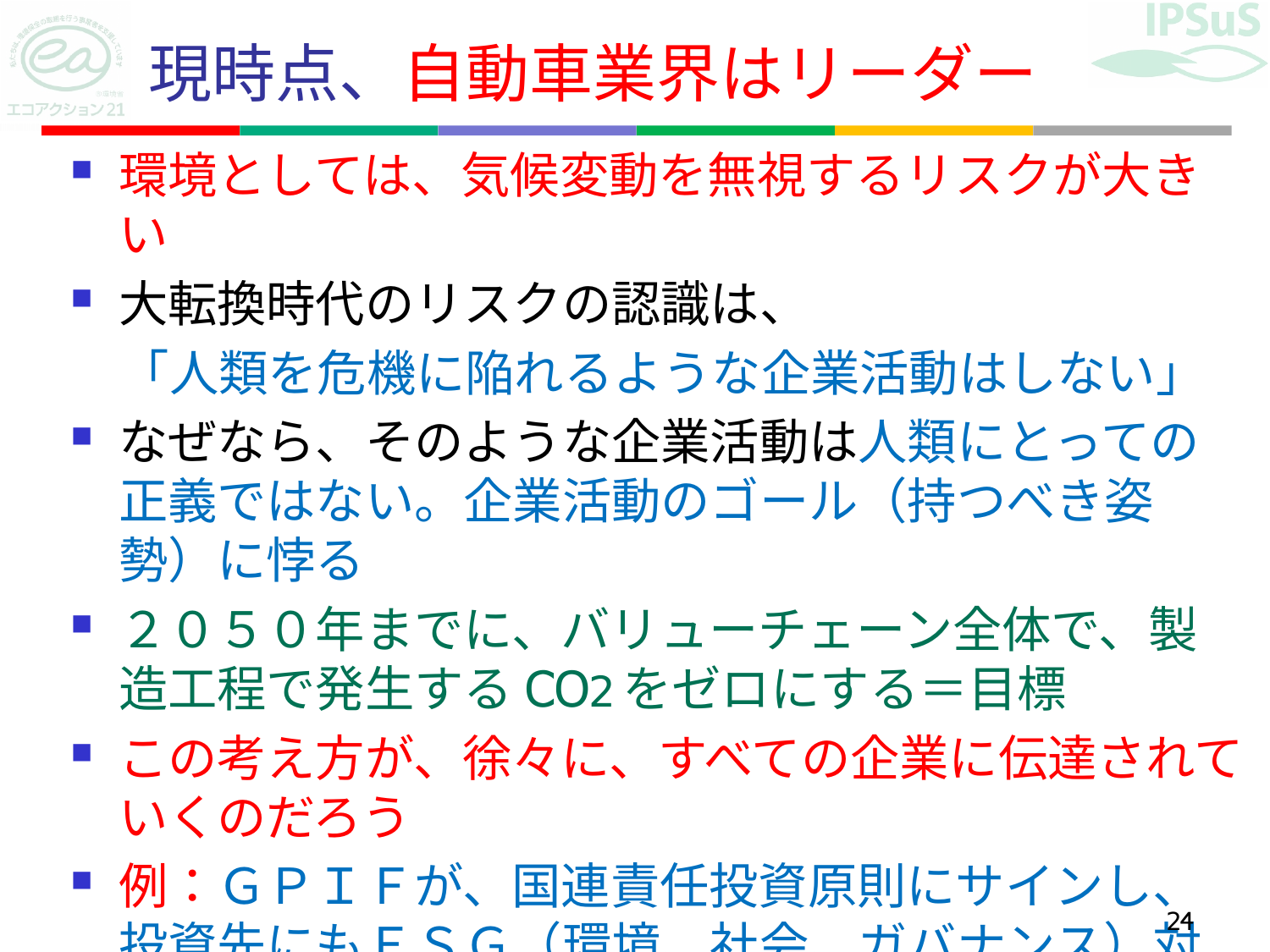

# 現時点、自動車業界はリーダー

環境としては、気候変動を無視するリスクが大きい
大転換時代のリスクの認識は、
　「人類を危機に陥れるような企業活動はしない」
なぜなら、そのような企業活動は人類にとっての正義ではない。企業活動のゴール（持つべき姿勢）に悖る
２０５０年までに、バリューチェーン全体で、製造工程で発生するCO2をゼロにする＝目標
この考え方が、徐々に、すべての企業に伝達されていくのだろう
例：ＧＰＩＦが、国連責任投資原則にサインし、投資先にもＥＳＧ（環境、社会、ガバナンス）対応を求める

24